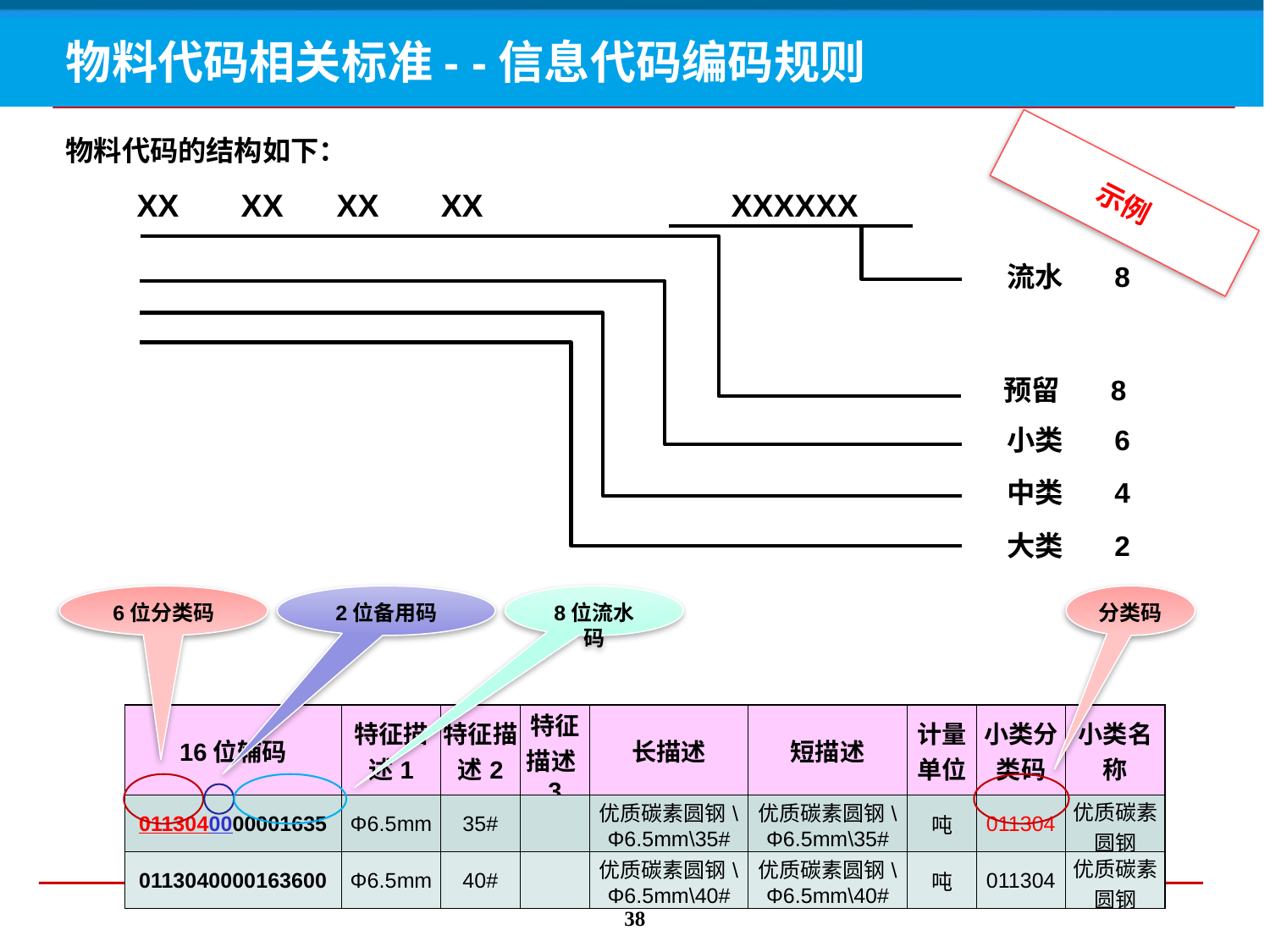

物料代码相关标准- -信息代码编码规则
物料代码的结构如下：
        XX       XX      XX       XX                            XXXXXX
示例
流水       8
预留       8
小类       6
中类       4
大类       2

6位分类码
2位备用码
8位流水码
分类码
| 16位辅码 | 特征描述1 | 特征描述2 | 特征描述3 | 长描述 | 短描述 | 计量单位 | 小类分类码 | 小类名称 |
| --- | --- | --- | --- | --- | --- | --- | --- | --- |
| 0113040000001635 | Φ6.5mm | 35# |  | 优质碳素圆钢\Φ6.5mm\35# | 优质碳素圆钢\Φ6.5mm\35# | 吨 | 011304 | 优质碳素圆钢 |
| 0113040000163600 | Φ6.5mm | 40# |  | 优质碳素圆钢\Φ6.5mm\40# | 优质碳素圆钢\Φ6.5mm\40# | 吨 | 011304 | 优质碳素圆钢 |

38